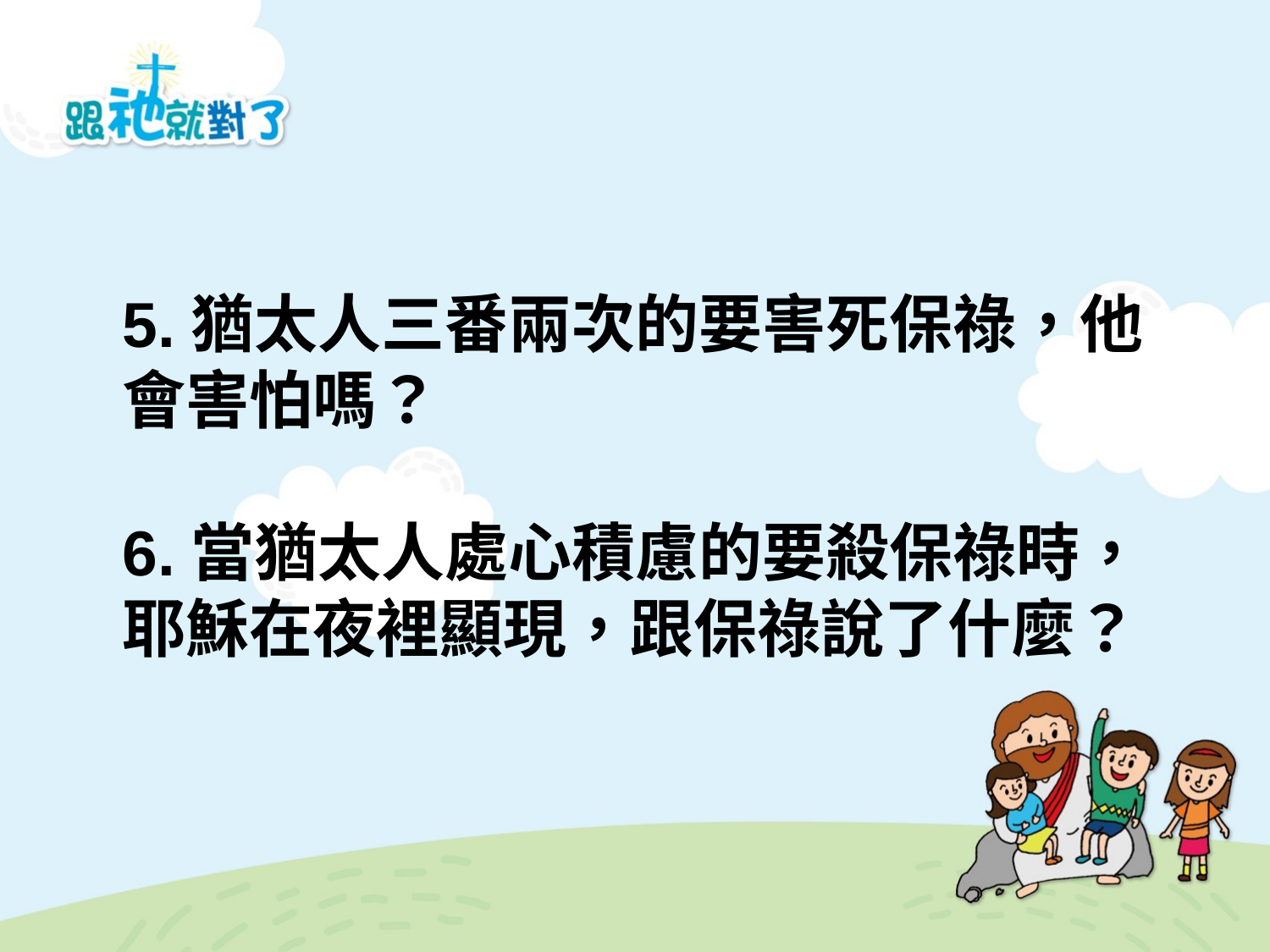

5.猶太人三番兩次的要害死保祿，他會害怕嗎？

6.當猶太人處心積慮的要殺保祿時，耶穌在夜裡顯現，跟保祿說了什麼？